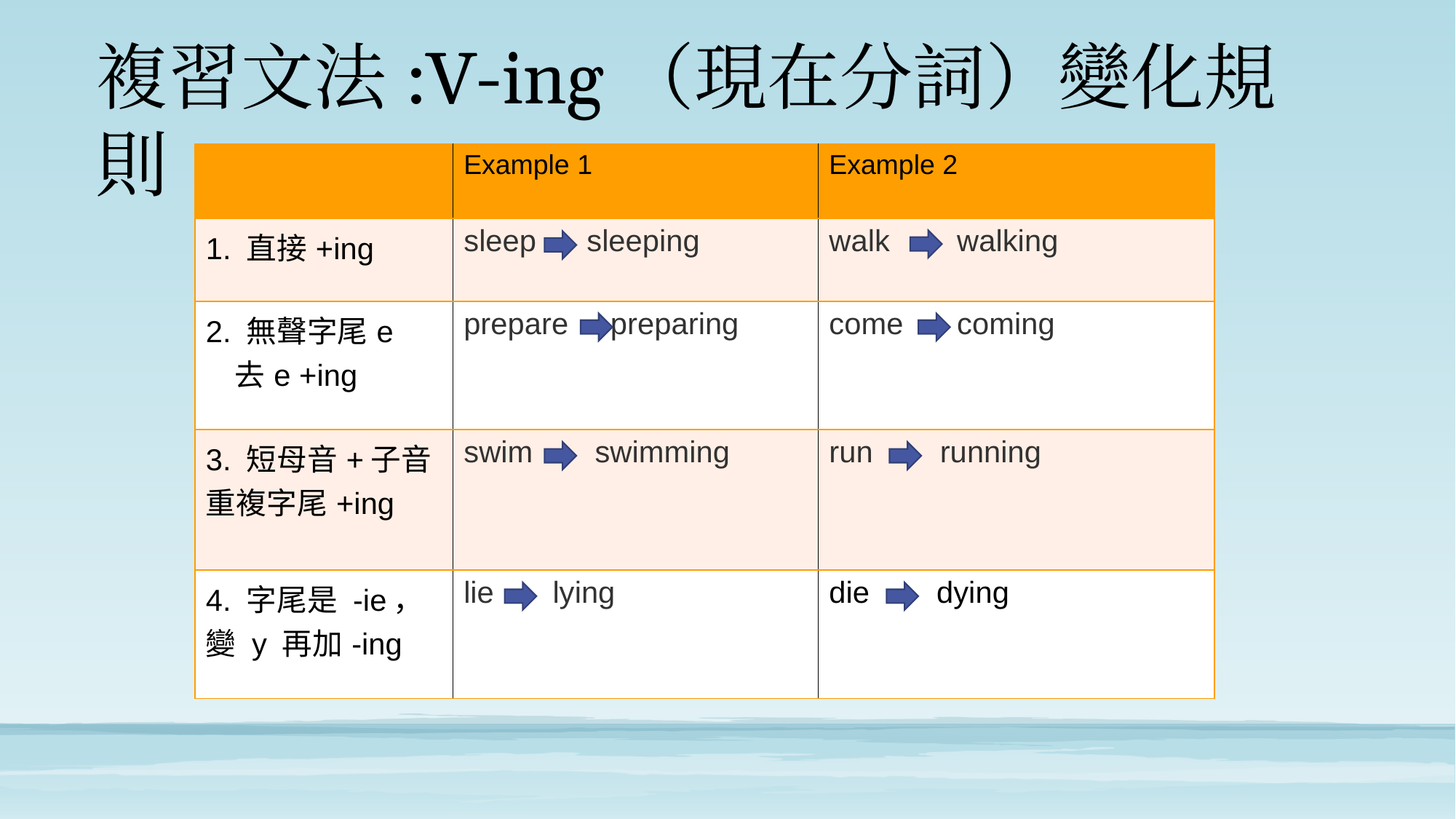

複習文法:V-ing（現在分詞）變化規則
|  | Example 1 | Example 2 |
| --- | --- | --- |
| 1. 直接+ing | sleep sleeping | walk walking |
| 2. 無聲字尾e 去e +ing | prepare preparing | come coming |
| 3. 短母音+子音 重複字尾+ing | swim swimming | run running |
| 4. 字尾是 -ie， 變 y 再加-ing | lie lying | die dying |